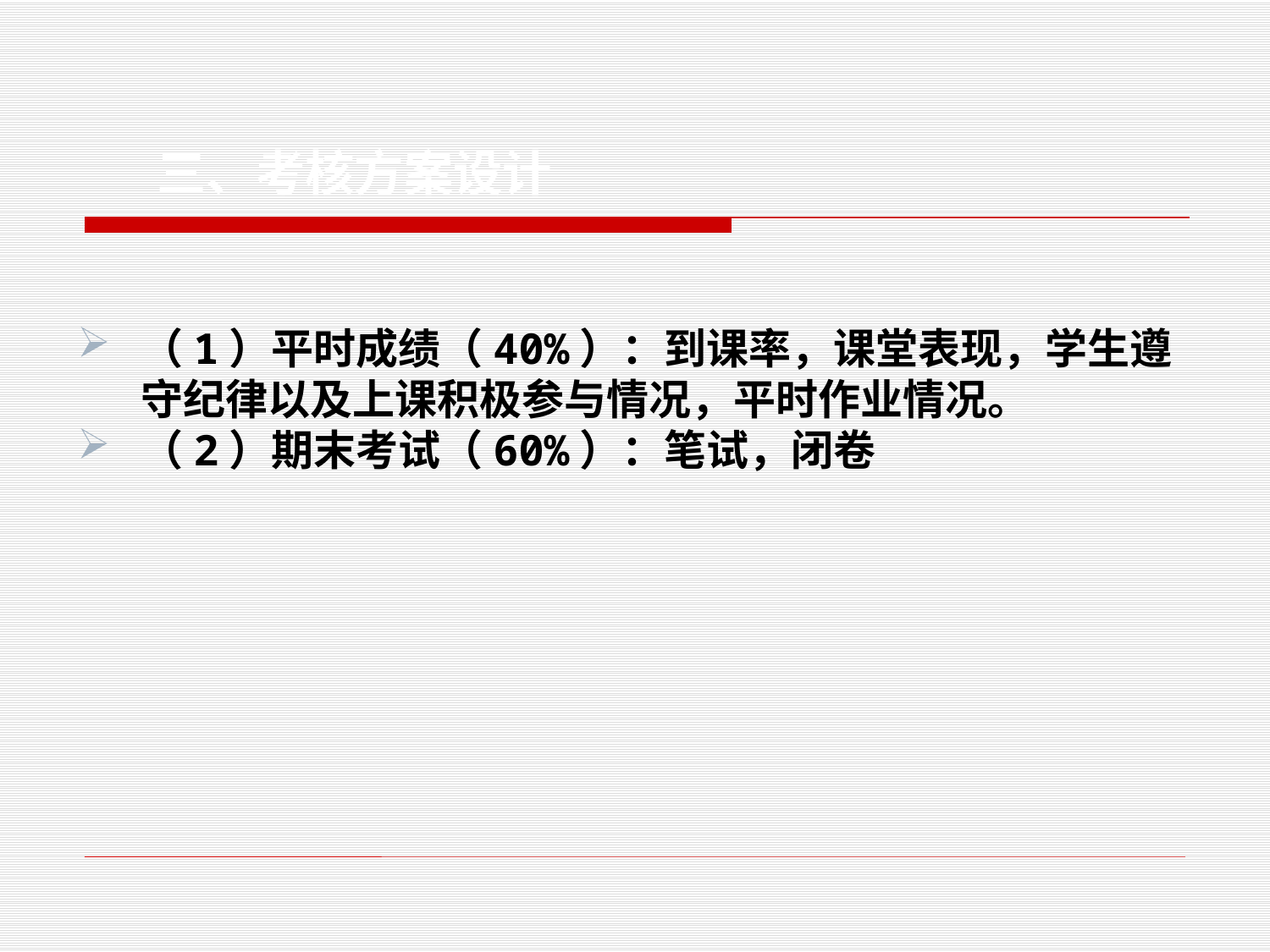

三、考核方案设计
（1）平时成绩（40%）：到课率，课堂表现，学生遵守纪律以及上课积极参与情况，平时作业情况。
（2）期末考试（60%）：笔试，闭卷